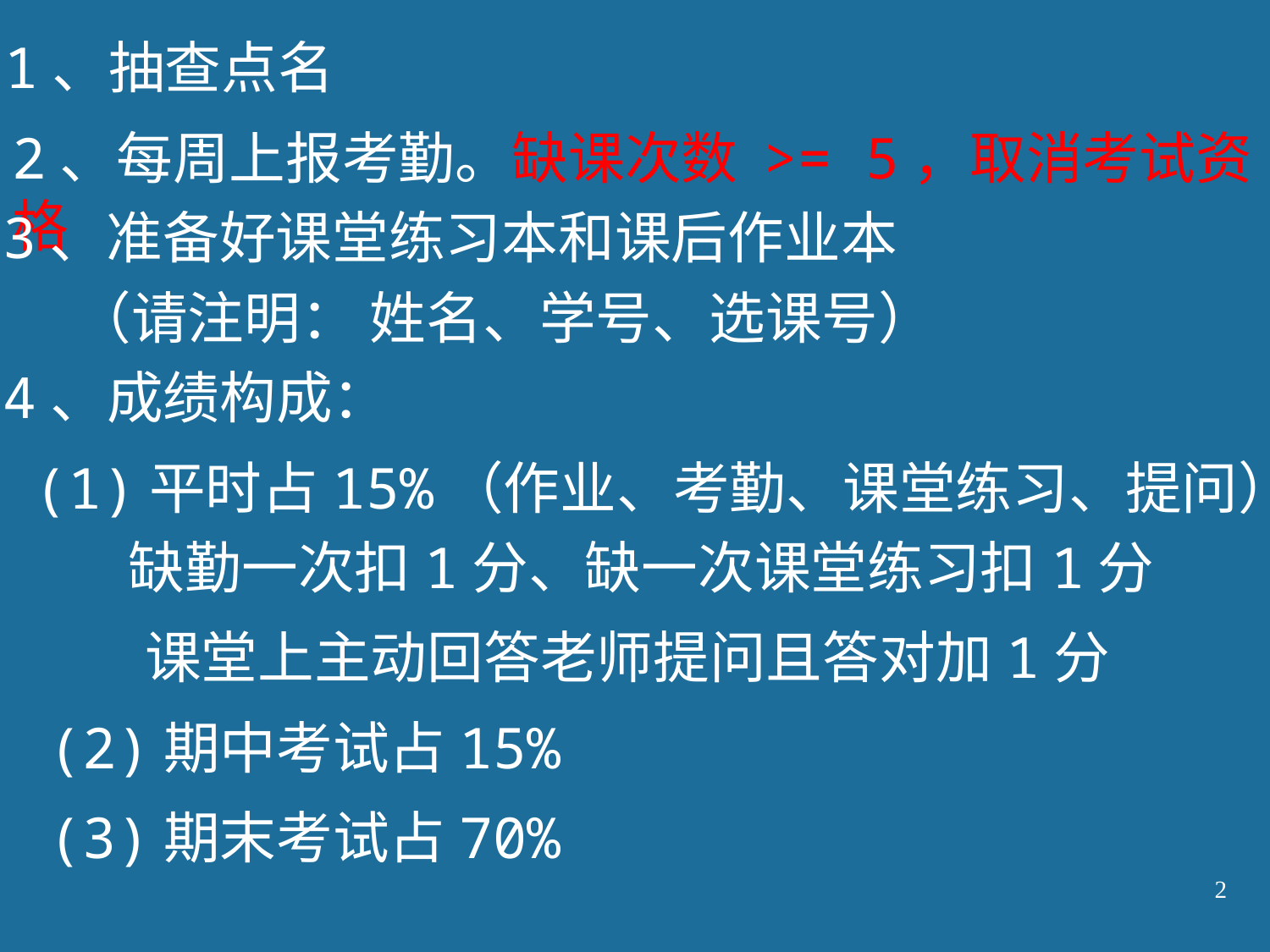

1、抽查点名
2、每周上报考勤。缺课次数 >= 5，取消考试资格
3、准备好课堂练习本和课后作业本
（请注明： 姓名、学号、选课号）
4、成绩构成：
(1)平时占15%（作业、考勤、课堂练习、提问）
缺勤一次扣1分、缺一次课堂练习扣1分
课堂上主动回答老师提问且答对加1分
(2)期中考试占15%
(3)期末考试占70%
2